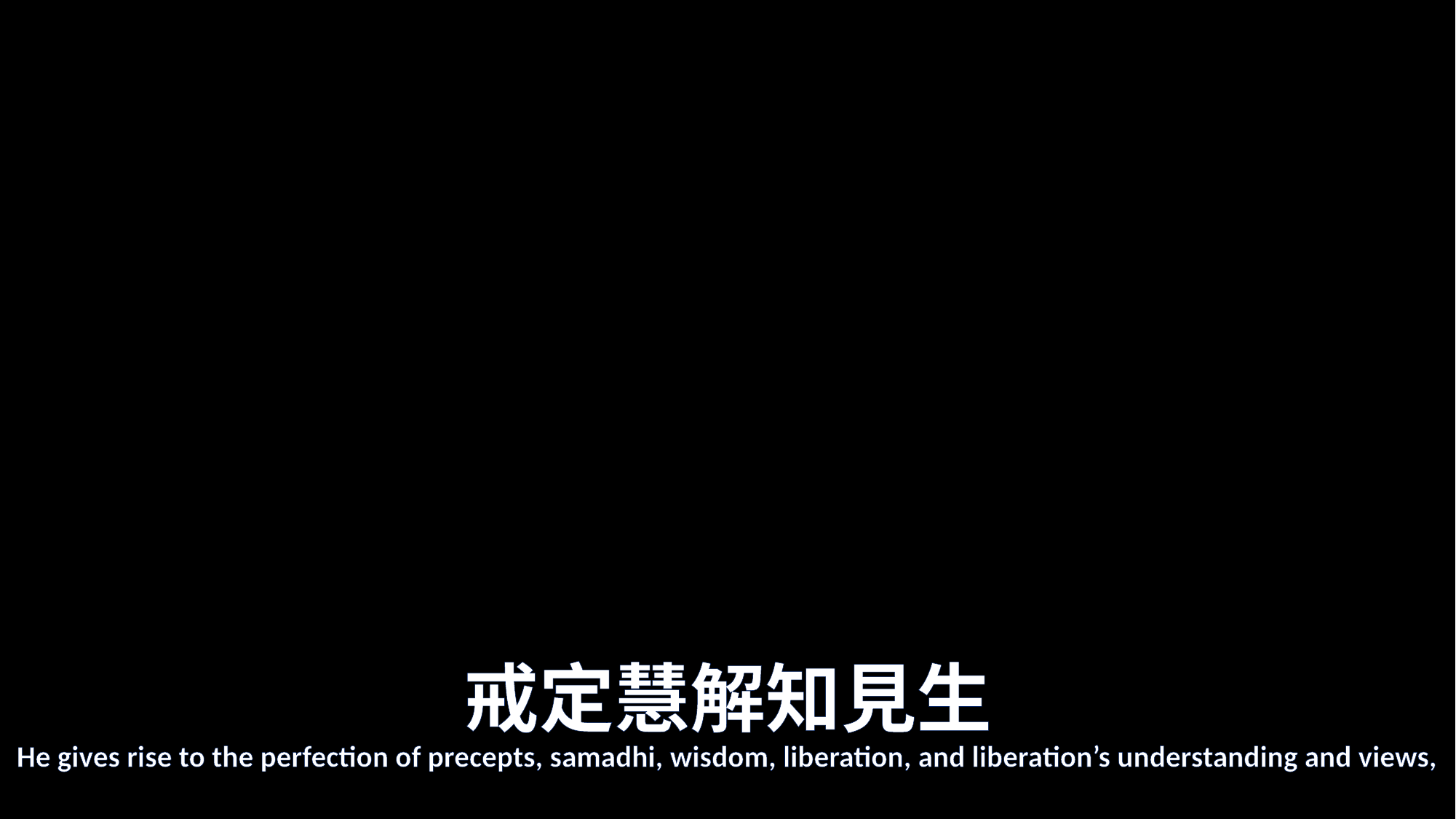

# 戒定慧解知見生
He gives rise to the perfection of precepts, samadhi, wisdom, liberation, and liberation’s understanding and views,